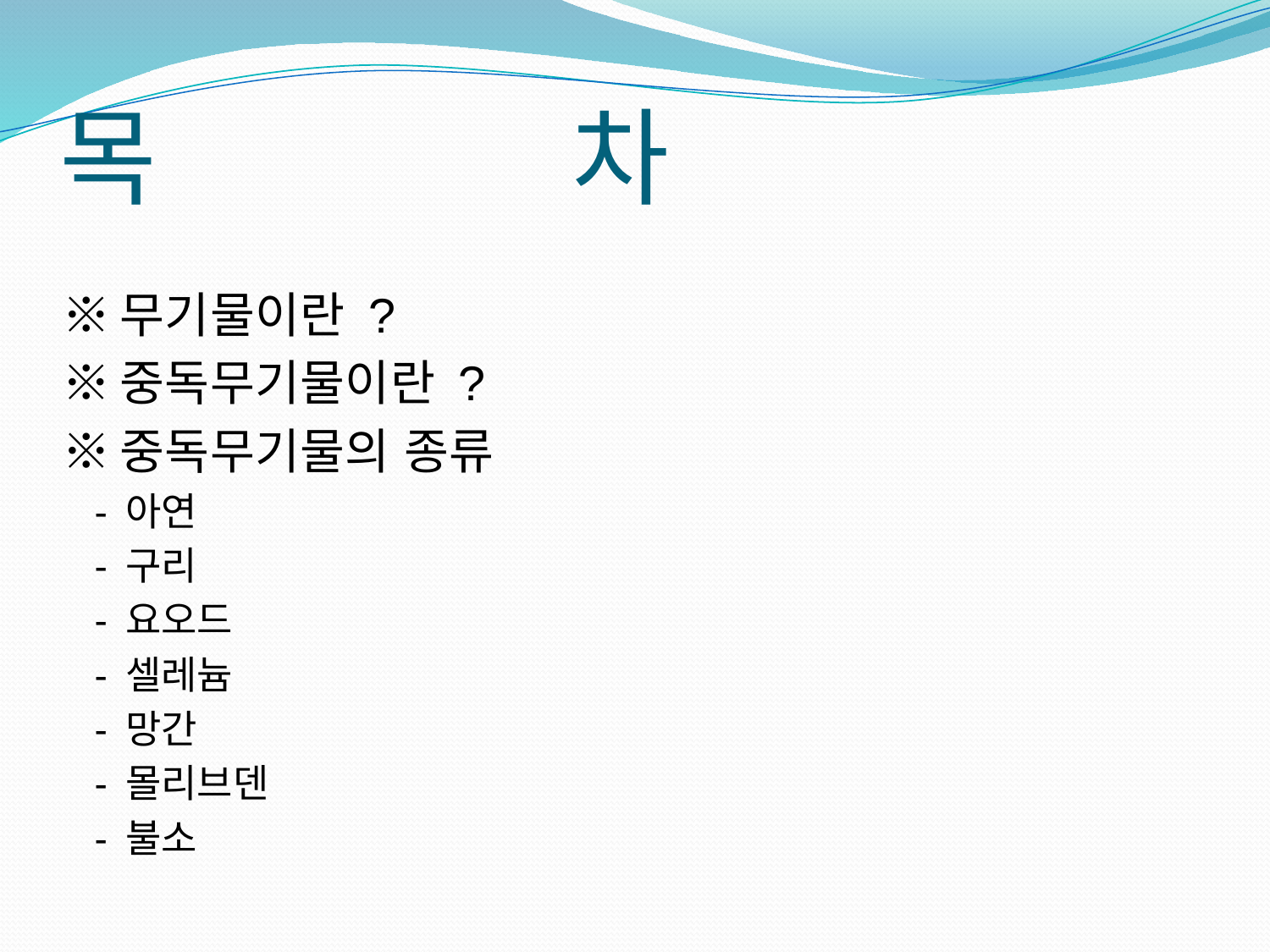

# 목              차
※무기물이란 ?
※중독무기물이란 ?
※중독무기물의 종류
	- 아연
	- 구리
	- 요오드
	- 셀레늄
	- 망간
	- 몰리브덴
	- 불소